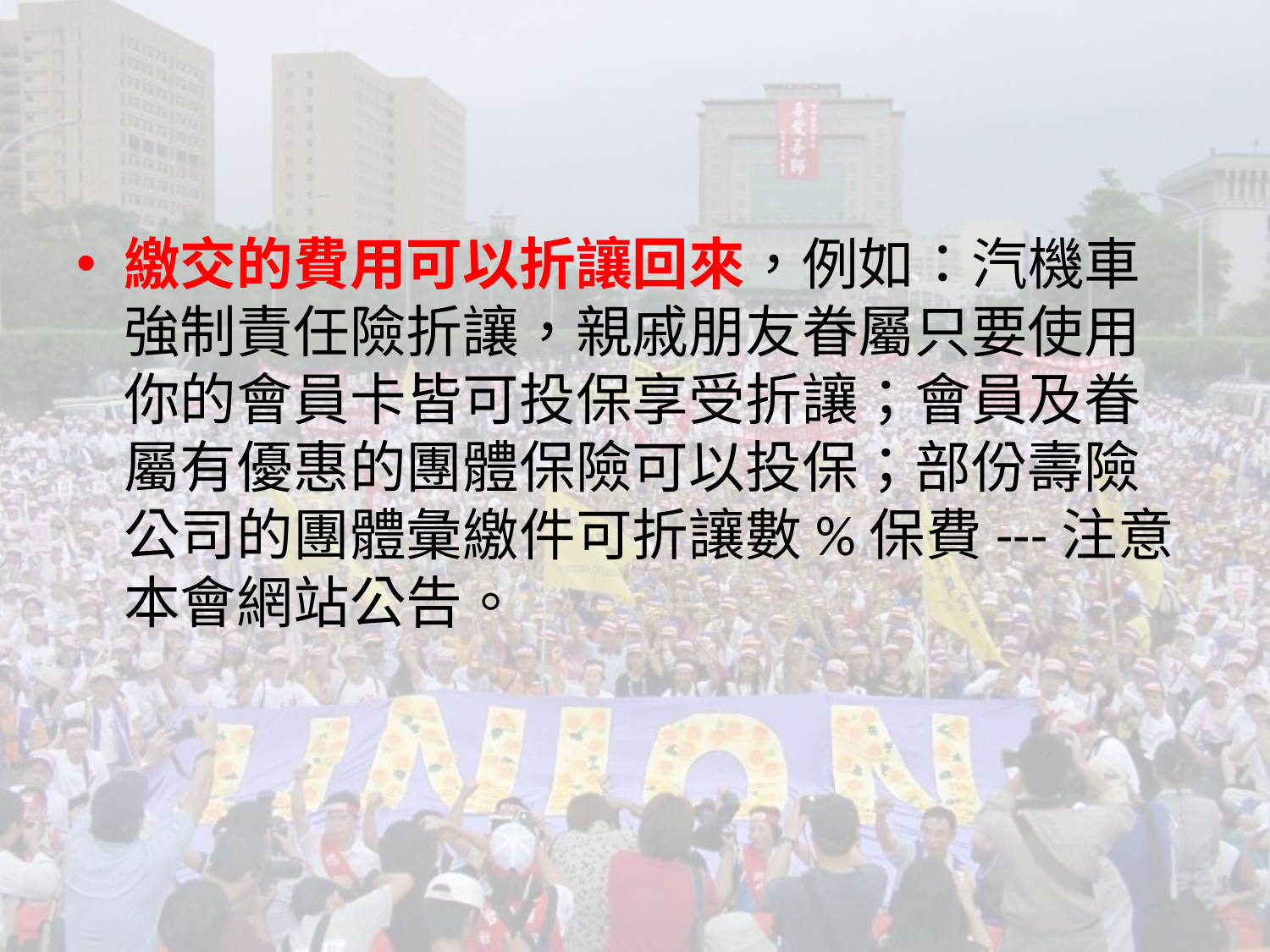

#
繳交的費用可以折讓回來，例如：汽機車強制責任險折讓，親戚朋友眷屬只要使用你的會員卡皆可投保享受折讓；會員及眷屬有優惠的團體保險可以投保；部份壽險公司的團體彙繳件可折讓數%保費---注意本會網站公告。